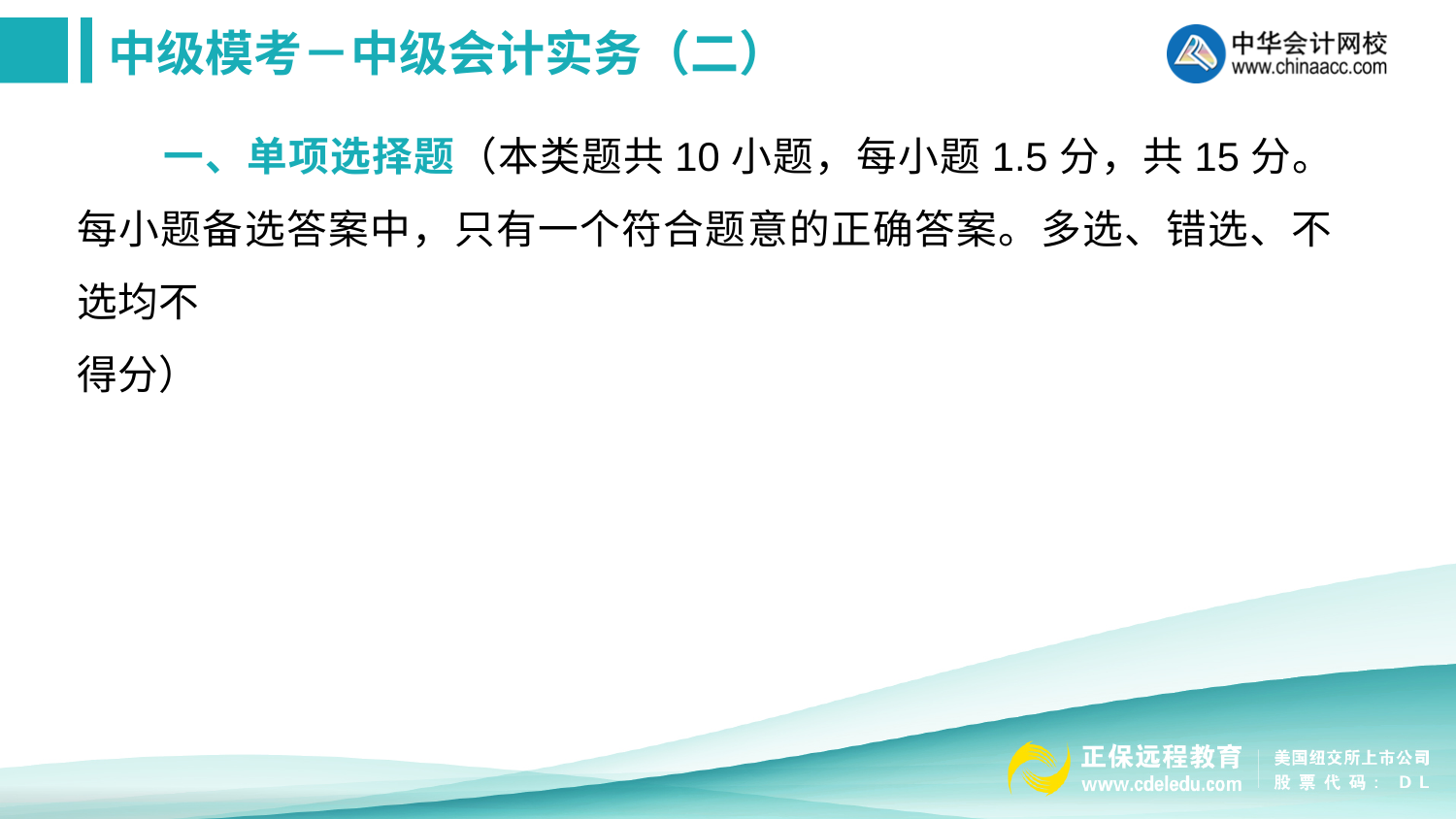

一、单项选择题（本类题共10小题，每小题1.5分，共15分。每小题备选答案中，只有一个符合题意的正确答案。多选、错选、不选均不
得分）